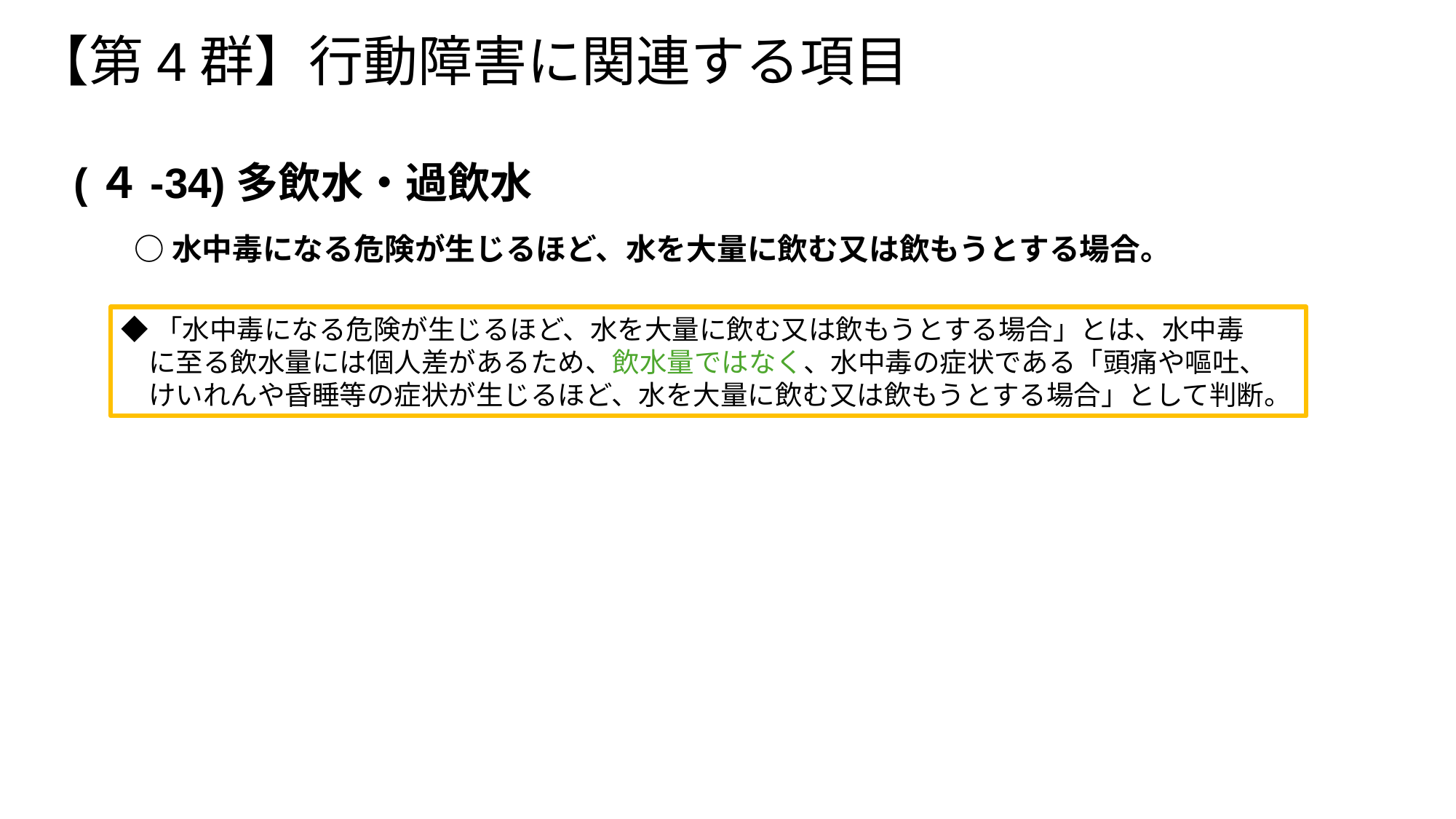

# 【第4群】行動障害に関連する項目
(４-34)多飲水・過飲水
　　○ 水中毒になる危険が生じるほど、水を大量に飲む又は飲もうとする場合。
◆「水中毒になる危険が生じるほど、水を大量に飲む又は飲もうとする場合」とは、水中毒
　に至る飲水量には個人差があるため、飲水量ではなく、水中毒の症状である「頭痛や嘔吐、
　けいれんや昏睡等の症状が生じるほど、水を大量に飲む又は飲もうとする場合」として判断。